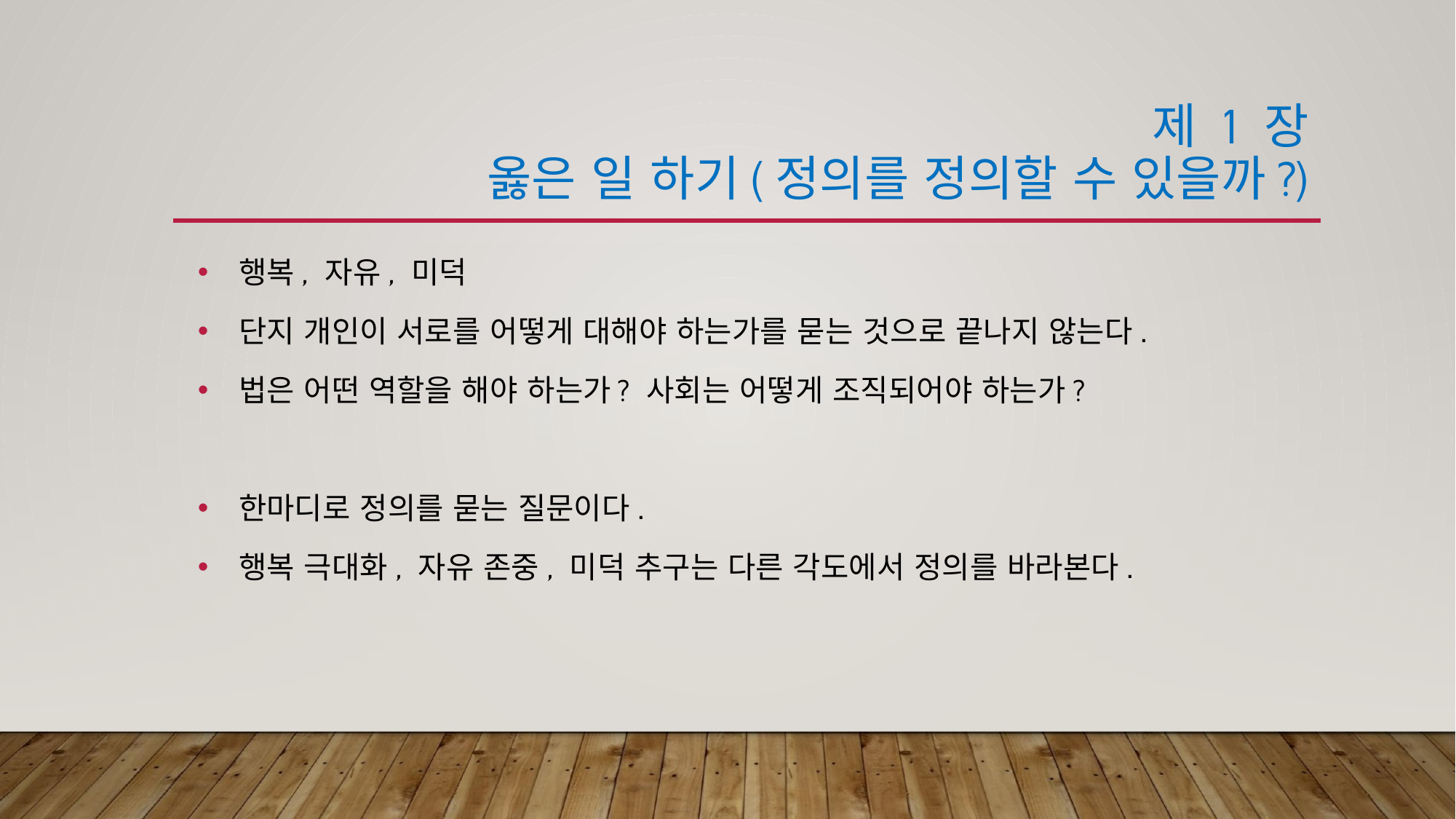

# 제 1 장 옳은 일 하기(정의를 정의할 수 있을까?)
행복, 자유, 미덕
단지 개인이 서로를 어떻게 대해야 하는가를 묻는 것으로 끝나지 않는다.
법은 어떤 역할을 해야 하는가? 사회는 어떻게 조직되어야 하는가?

한마디로 정의를 묻는 질문이다.
행복 극대화, 자유 존중, 미덕 추구는 다른 각도에서 정의를 바라본다.